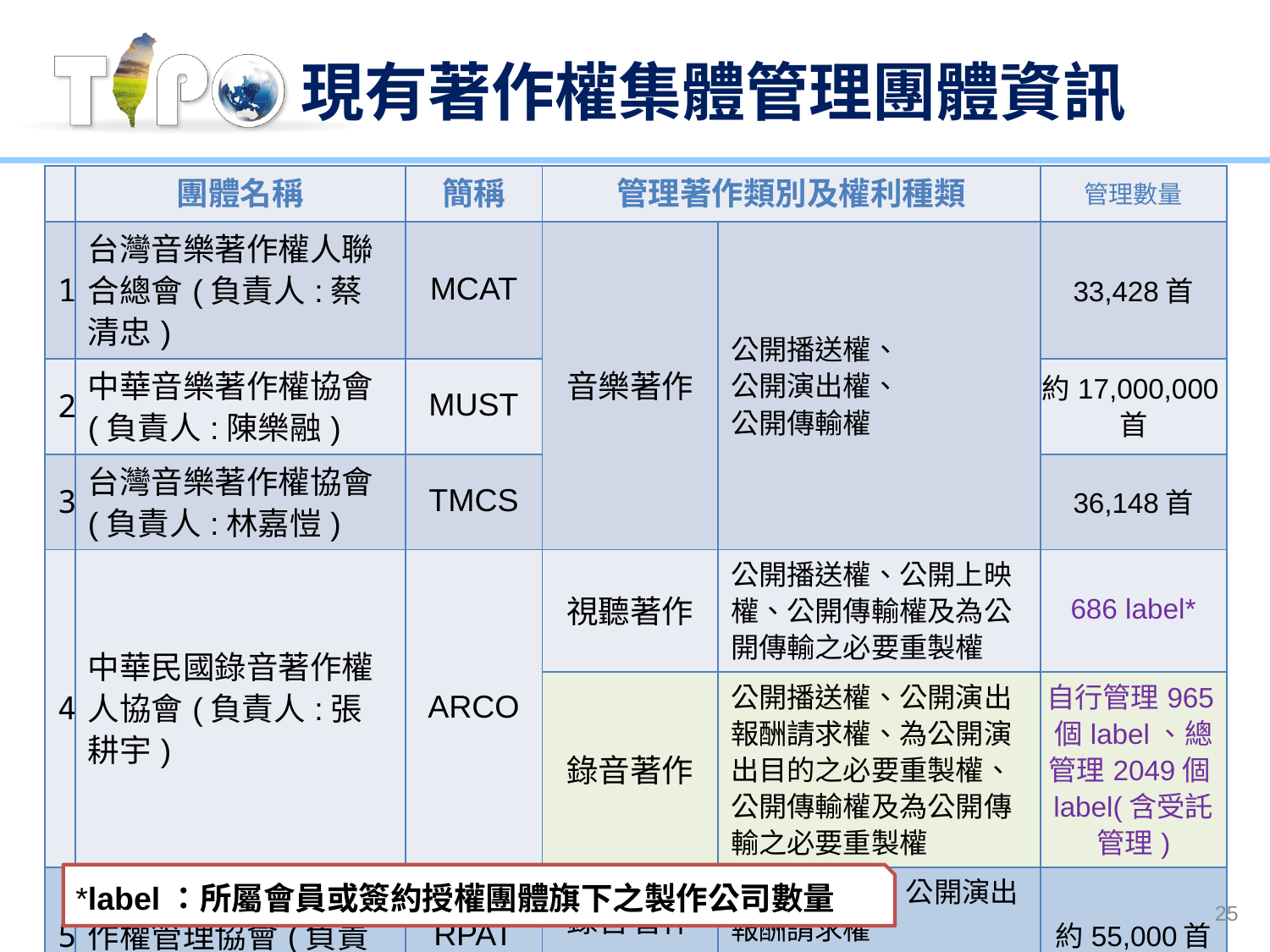

# 現有著作權集體管理團體資訊
|  | 團體名稱 | 簡稱 | 管理著作類別及權利種類 |  | 管理數量 |
| --- | --- | --- | --- | --- | --- |
| 1 | 台灣音樂著作權人聯合總會(負責人:蔡清忠) | MCAT | 音樂著作 | 公開播送權、 公開演出權、 公開傳輸權 | 33,428首 |
| 2 | 中華音樂著作權協會(負責人:陳樂融) | MUST |  |  | 約17,000,000首 |
| 3 | 台灣音樂著作權協會(負責人:林嘉愷) | TMCS |  |  | 36,148首 |
| 4 | 中華民國錄音著作權人協會(負責人:張耕宇) | ARCO | 視聽著作 | 公開播送權、公開上映權、公開傳輸權及為公開傳輸之必要重製權 | 686 label\* |
|  |  |  | 錄音著作 | 公開播送權、公開演出報酬請求權、為公開演出目的之必要重製權、公開傳輸權及為公開傳輸之必要重製權 | 自行管理965個label、總管理2049個label(含受託管理) |
| 5 | 中華有聲出版錄音著作權管理協會(負責人:黃銘得) | RPAT | 錄音著作 | 公開播送權 、公開演出報酬請求權 | 約55,000首 |
*label：所屬會員或簽約授權團體旗下之製作公司數量
25